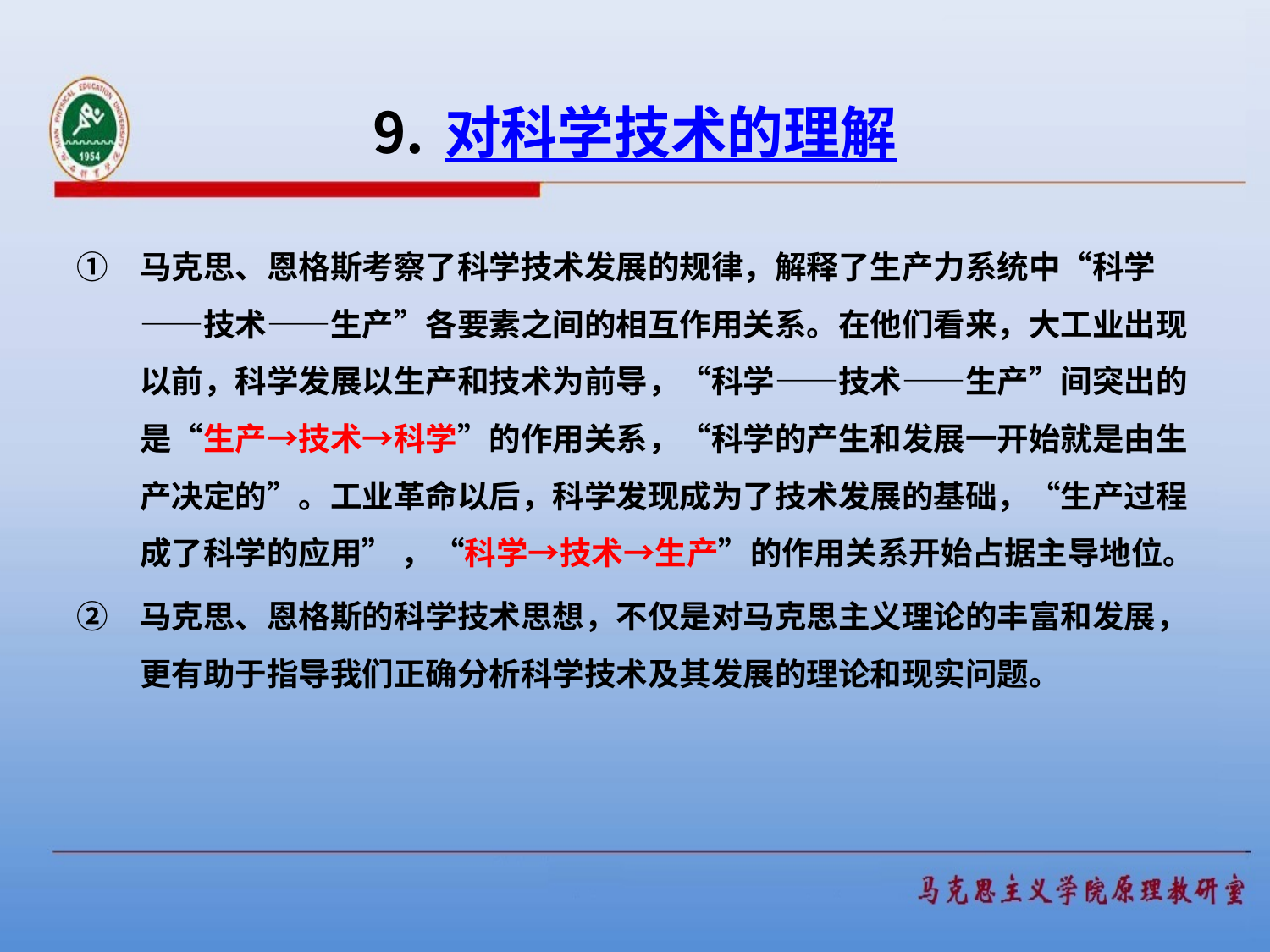

# 对科学技术的理解
马克思、恩格斯考察了科学技术发展的规律，解释了生产力系统中“科学——技术——生产”各要素之间的相互作用关系。在他们看来，大工业出现以前，科学发展以生产和技术为前导，“科学——技术——生产”间突出的是“生产→技术→科学”的作用关系，“科学的产生和发展一开始就是由生产决定的”。工业革命以后，科学发现成为了技术发展的基础，“生产过程成了科学的应用” ，“科学→技术→生产”的作用关系开始占据主导地位。
马克思、恩格斯的科学技术思想，不仅是对马克思主义理论的丰富和发展，更有助于指导我们正确分析科学技术及其发展的理论和现实问题。